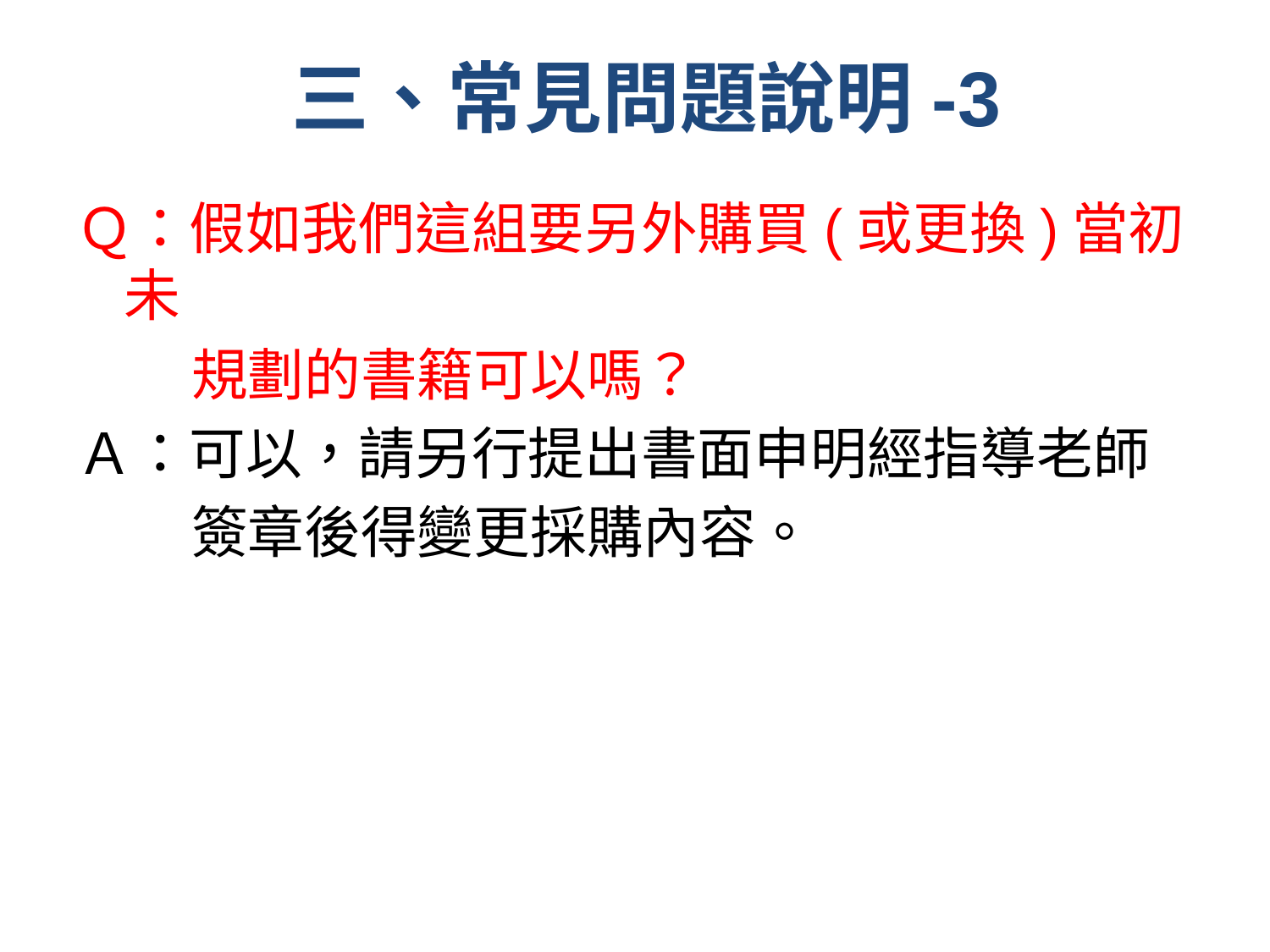

# 三、常見問題說明-3
Ｑ：假如我們這組要另外購買(或更換)當初未
        規劃的書籍可以嗎？
Ａ：可以，請另行提出書面申明經指導老師
        簽章後得變更採購內容。